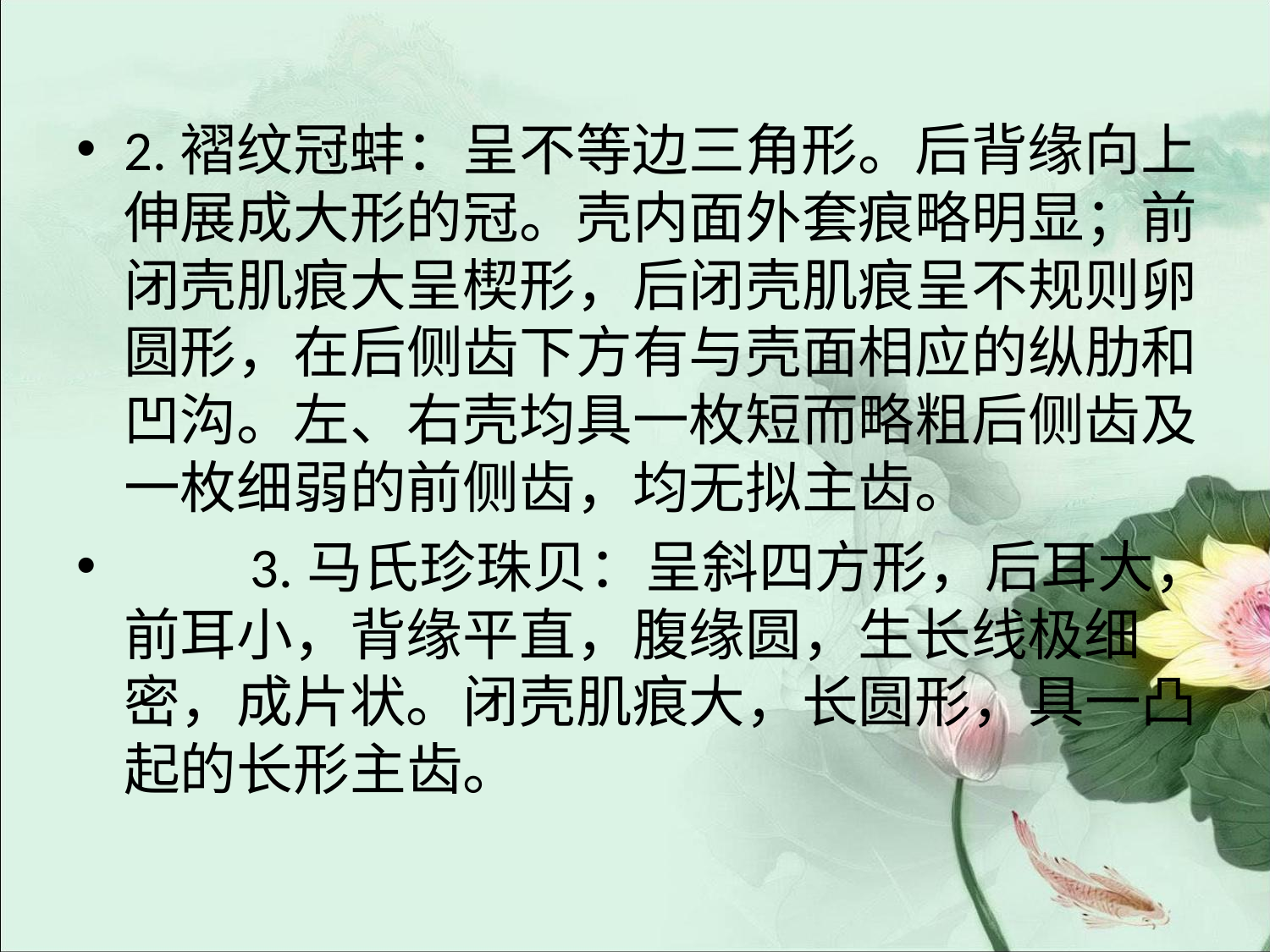

#
2.褶纹冠蚌：呈不等边三角形。后背缘向上伸展成大形的冠。壳内面外套痕略明显；前闭壳肌痕大呈楔形，后闭壳肌痕呈不规则卵圆形，在后侧齿下方有与壳面相应的纵肋和凹沟。左、右壳均具一枚短而略粗后侧齿及一枚细弱的前侧齿，均无拟主齿。
　　3.马氏珍珠贝：呈斜四方形，后耳大，前耳小，背缘平直，腹缘圆，生长线极细密，成片状。闭壳肌痕大，长圆形，具一凸起的长形主齿。